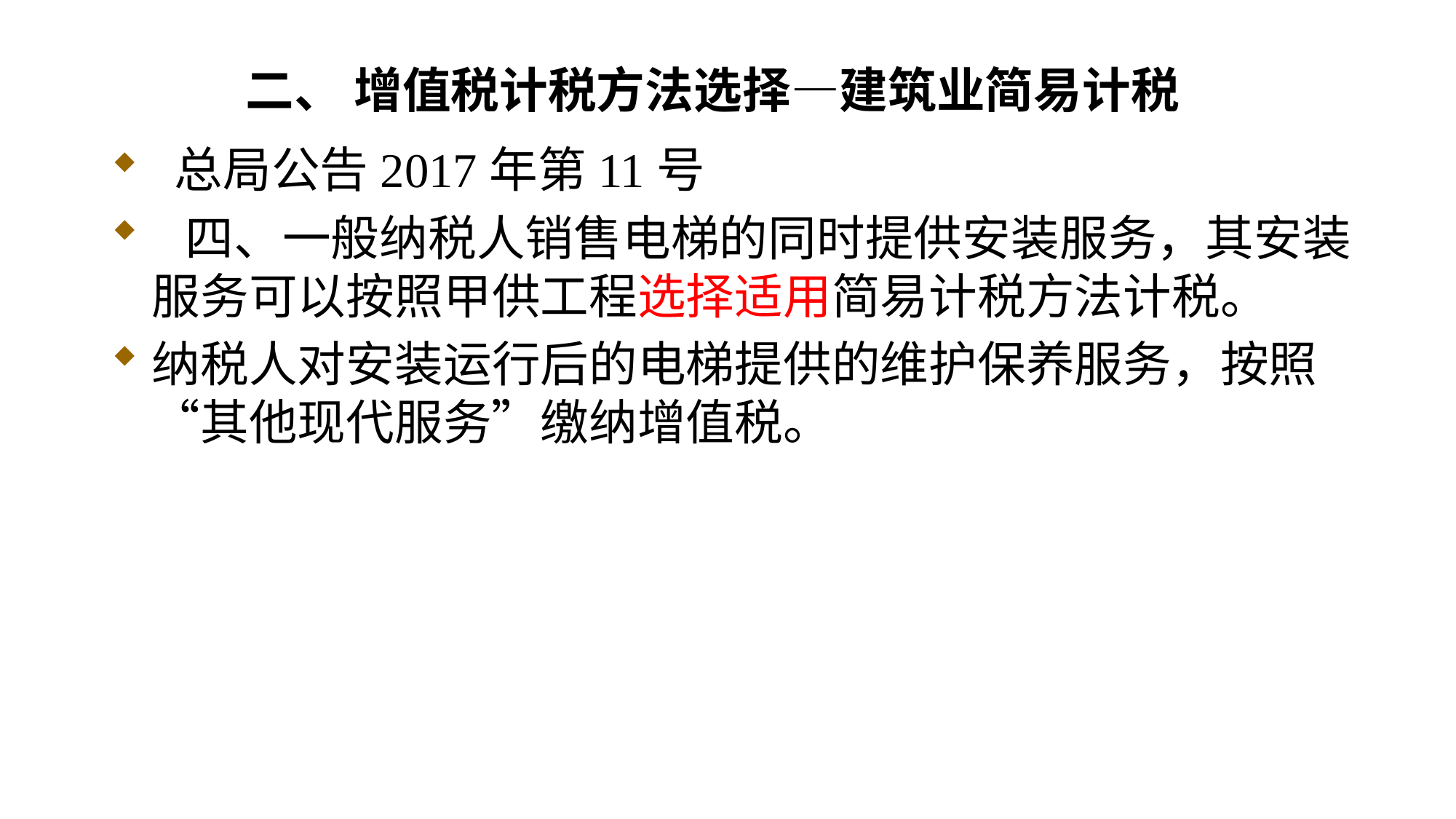

# 二、 增值税计税方法选择—建筑业简易计税
 总局公告2017年第11号
  四、一般纳税人销售电梯的同时提供安装服务，其安装服务可以按照甲供工程选择适用简易计税方法计税。
纳税人对安装运行后的电梯提供的维护保养服务，按照“其他现代服务”缴纳增值税。